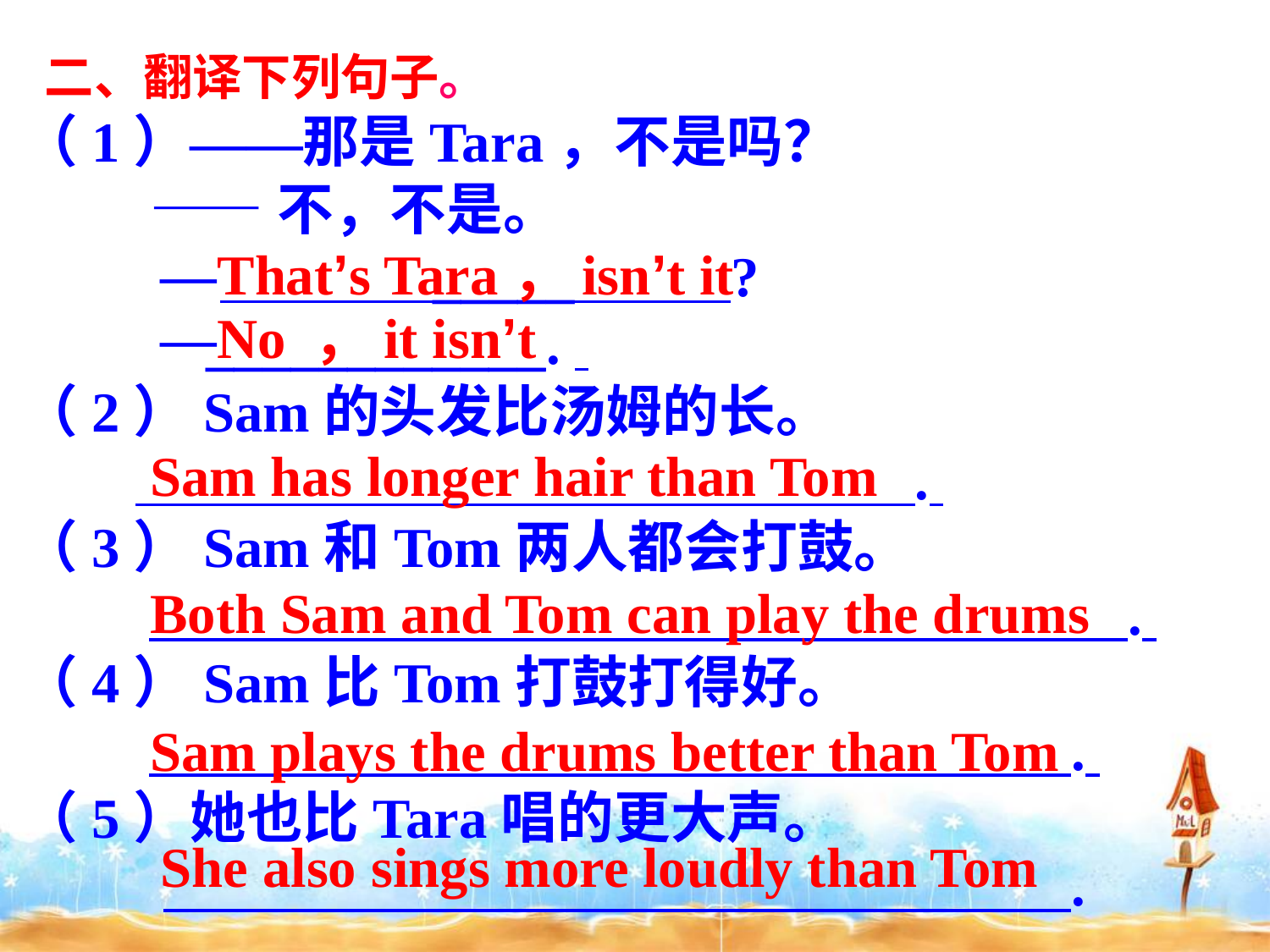

二、翻译下列句子。
（1）——那是Tara，不是吗？
          ——不，不是。
                             _____           ?
             ____________.
（2）Sam的头发比汤姆的长。
                                                               .
（3）Sam和Tom两人都会打鼓。
                                                                              .
（4）Sam比Tom打鼓打得好。
                                                                          .
（5）她也比Tara唱的更大声。
                                                                          .
—That’s Tara，isn’t it
—No ，it isn’t
Sam has longer hair than Tom
Both Sam and Tom can play the drums
Sam plays the drums better than Tom
She also sings more loudly than Tom